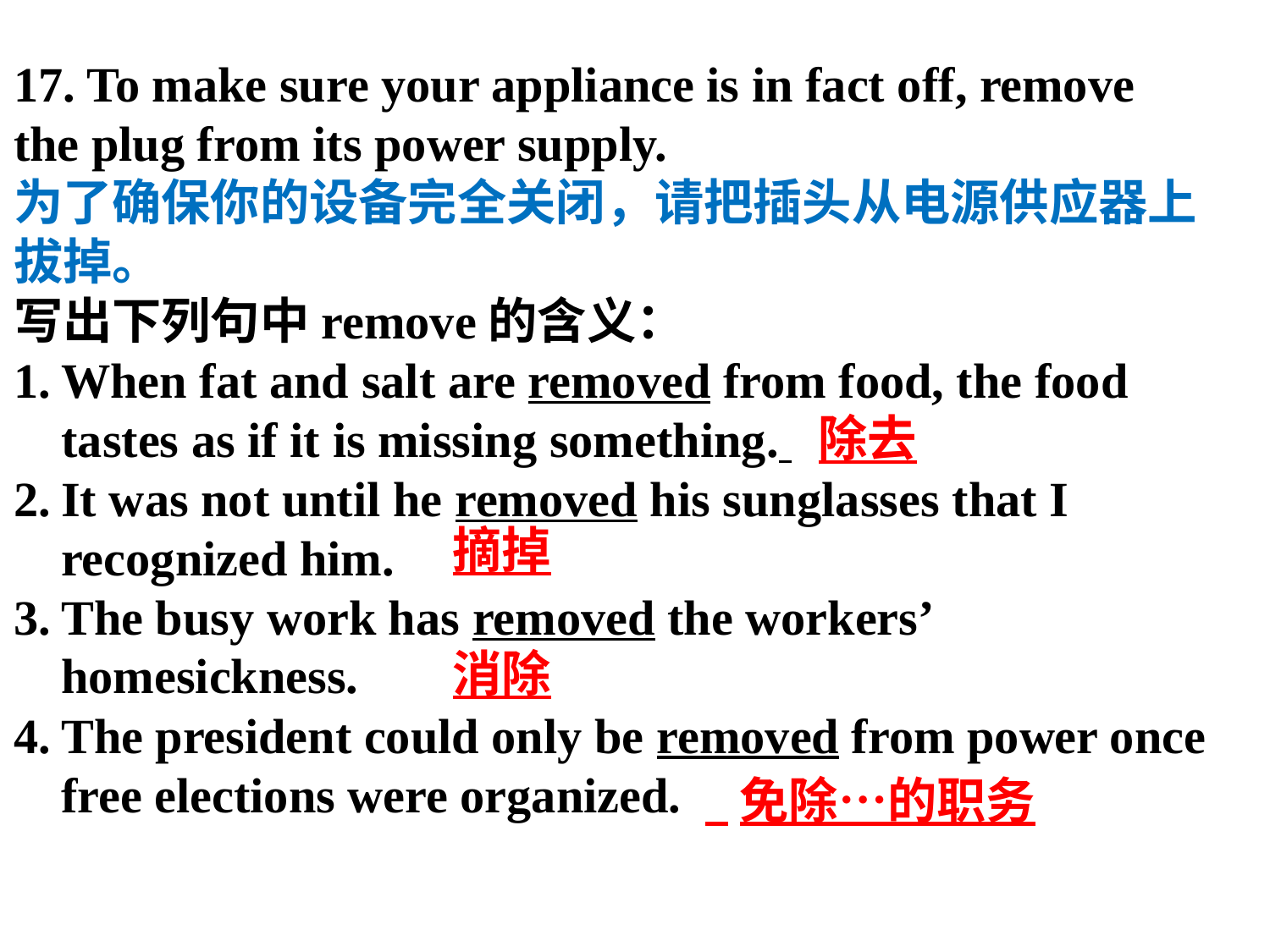

17. To make sure your appliance is in fact off, remove the plug from its power supply.
为了确保你的设备完全关闭，请把插头从电源供应器上拔掉。
写出下列句中remove的含义：
When fat and salt are removed from food, the food tastes as if it is missing something.
It was not until he removed his sunglasses that I recognized him.
The busy work has removed the workers’ homesickness.
The president could only be removed from power once free elections were organized.
除去
摘掉
消除
  免除…的职务